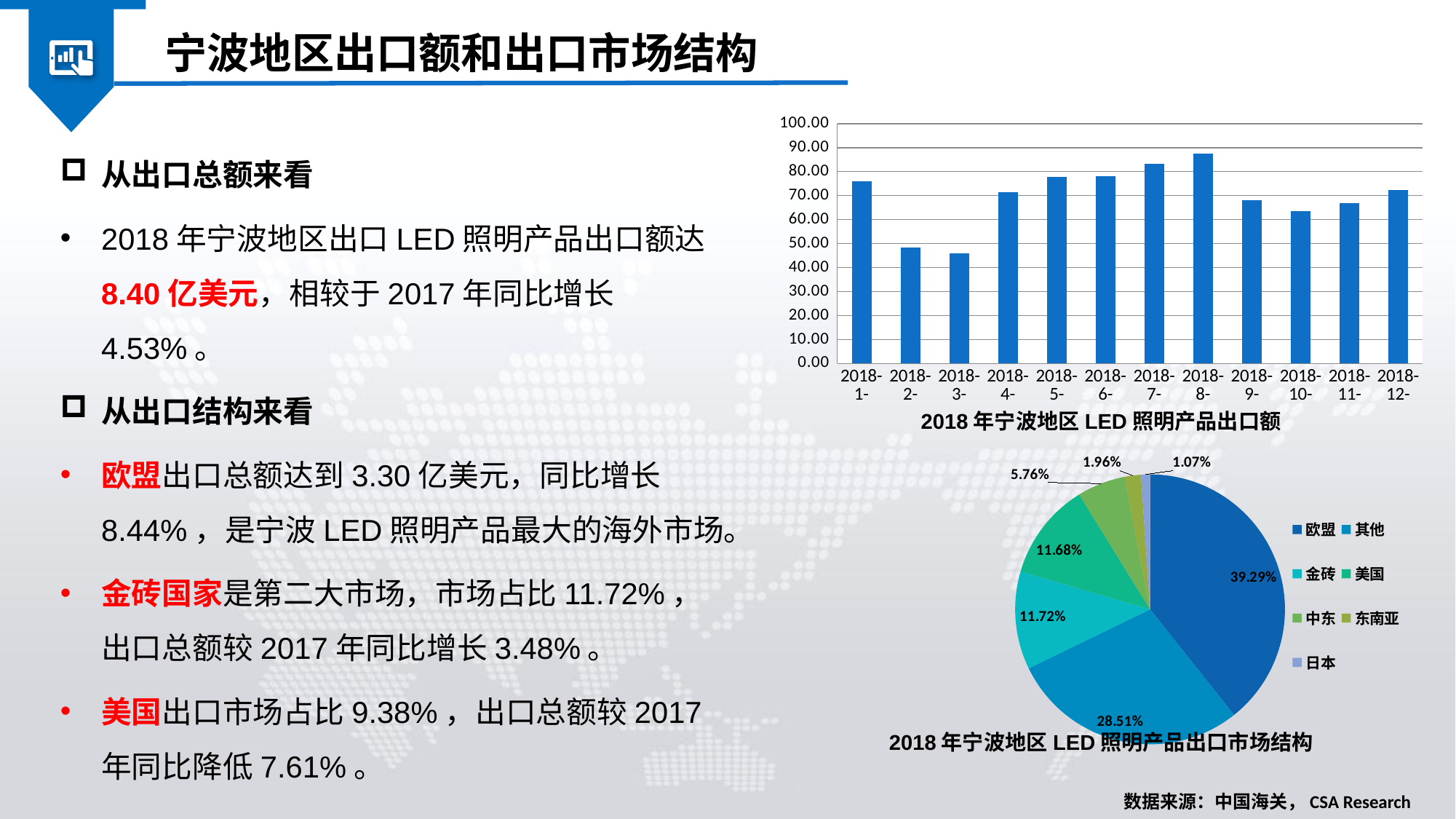

宁波地区出口额和出口市场结构

### Chart

| Category |  |
|---|---|
| 2018-1- | 75.918082 |
| 2018-2- | 48.345921 |
| 2018-3- | 46.108787 |
| 2018-4- | 71.451556 |
| 2018-5- | 77.977867 |
| 2018-6- | 78.016092 |
| 2018-7- | 83.200192 |
| 2018-8- | 87.614411 |
| 2018-9- | 68.030302 |
| 2018-10- | 63.545758 |
| 2018-11- | 67.034445 |
| 2018-12- | 72.3063 |
从出口总额来看
2018年宁波地区出口LED照明产品出口额达8.40亿美元，相较于2017年同比增长4.53%。
从出口结构来看
欧盟出口总额达到3.30亿美元，同比增长8.44%，是宁波LED照明产品最大的海外市场。
金砖国家是第二大市场，市场占比11.72%，出口总额较2017年同比增长3.48%。
美国出口市场占比9.38%，出口总额较2017年同比降低7.61%。
2018年宁波地区LED照明产品出口额

### Chart

| Category |  |
|---|---|
| 欧盟 | 329899994.0 |
| 其他 | 239326603.0 |
| 金砖 | 98432017.0 |
| 美国 | 98049515.0 |
| 中东 | 48366162.0 |
| 东南亚 | 16466390.0 |
| 日本 | 9009032.0 |
2018年宁波地区LED照明产品出口市场结构
数据来源：中国海关，CSA Research